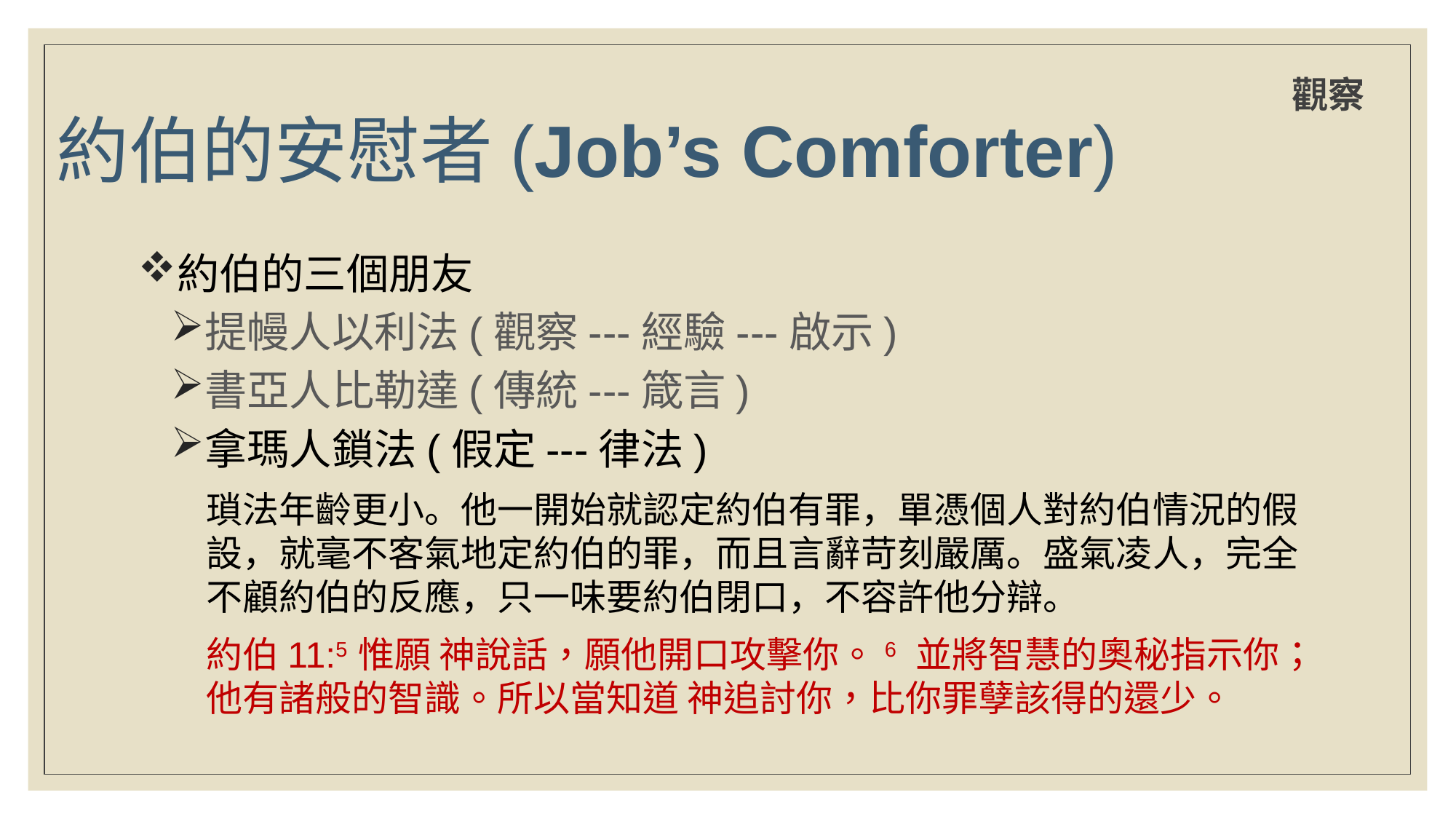

# 約伯的安慰者(Job’s Comforter)
觀察
約伯的三個朋友
提幔人以利法(觀察---經驗---啟示)
書亞人比勒達(傳統---箴言)
拿瑪人鎖法(假定---律法)
瑣法年齡更小。他一開始就認定約伯有罪，單憑個人對約伯情況的假設，就毫不客氣地定約伯的罪，而且言辭苛刻嚴厲。盛氣凌人，完全不顧約伯的反應，只一味要約伯閉口，不容許他分辯。
約伯11:5 惟願 神說話，願他開口攻擊你。6 並將智慧的奧秘指示你；他有諸般的智識。所以當知道 神追討你，比你罪孽該得的還少。